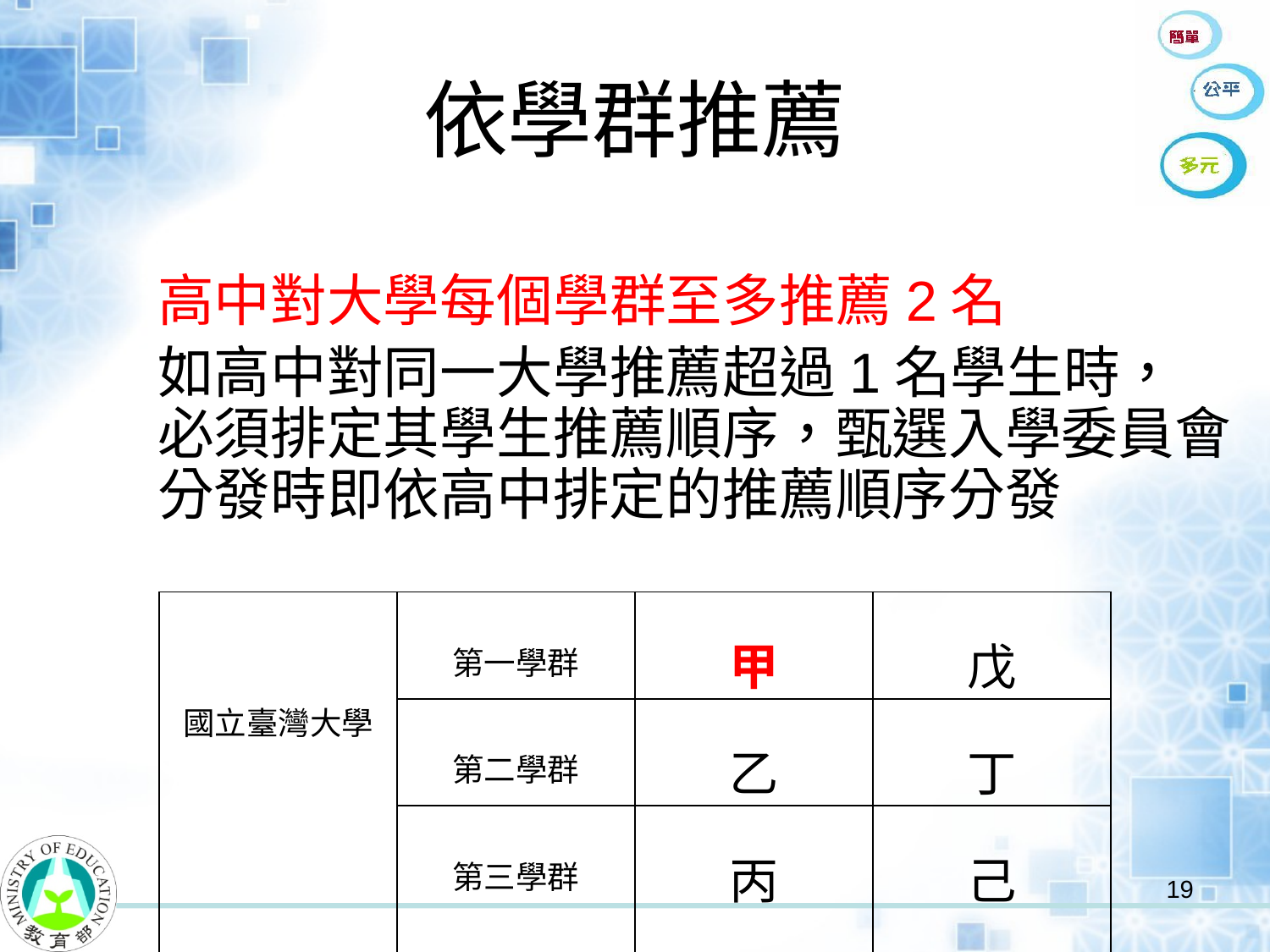

依學群推薦
高中對大學每個學群至多推薦2名
如高中對同一大學推薦超過1名學生時，必須排定其學生推薦順序，甄選入學委員會分發時即依高中排定的推薦順序分發
| 國立臺灣大學 | 第一學群 | 甲 | 戊 |
| --- | --- | --- | --- |
|  | 第二學群 | 乙 | 丁 |
|  | 第三學群 | 丙 | 己 |
19